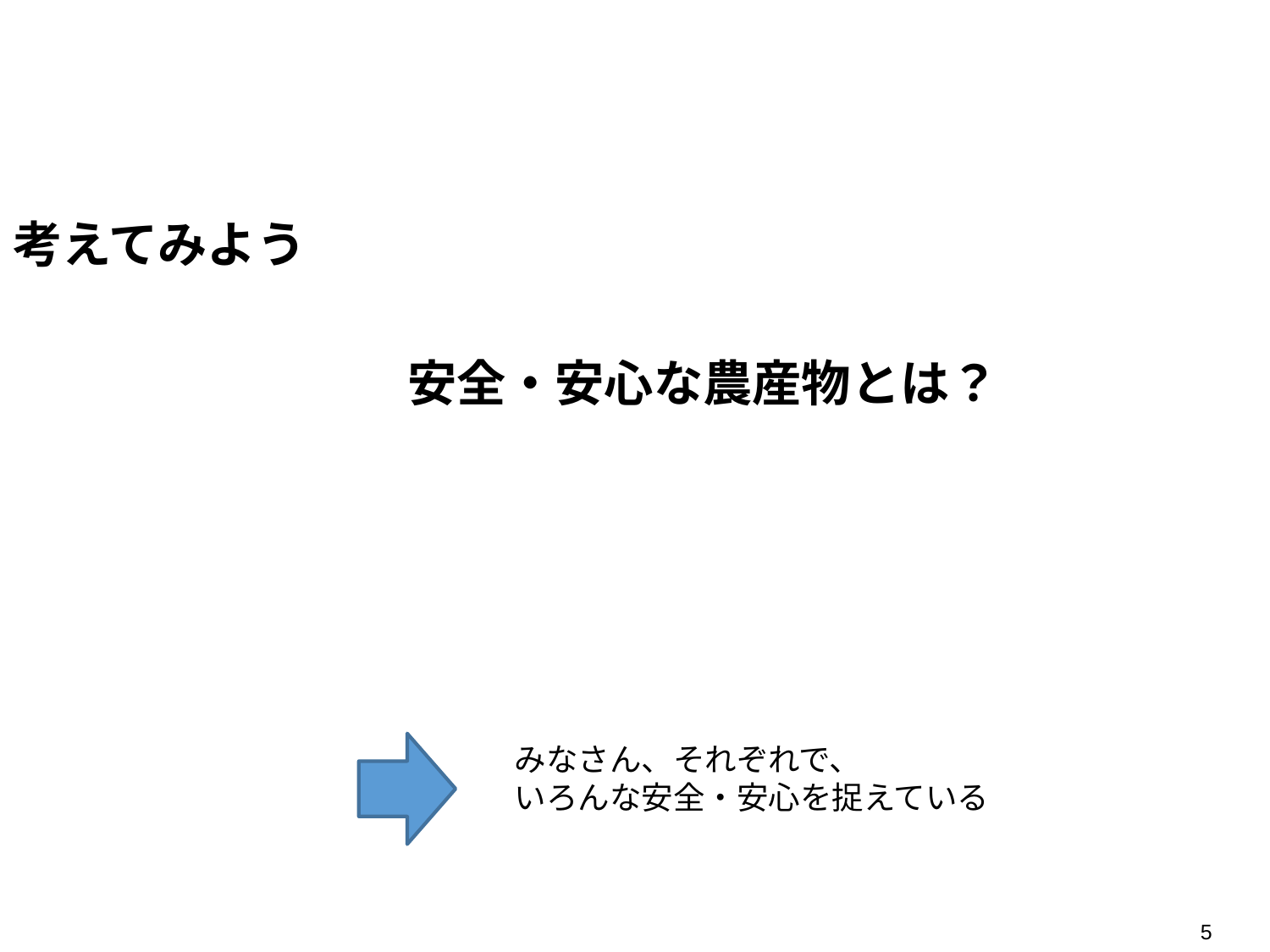

考えてみよう

　　　　　　　　安全・安心な農産物とは？

みなさん、それぞれで、
いろんな安全・安心を捉えている
5